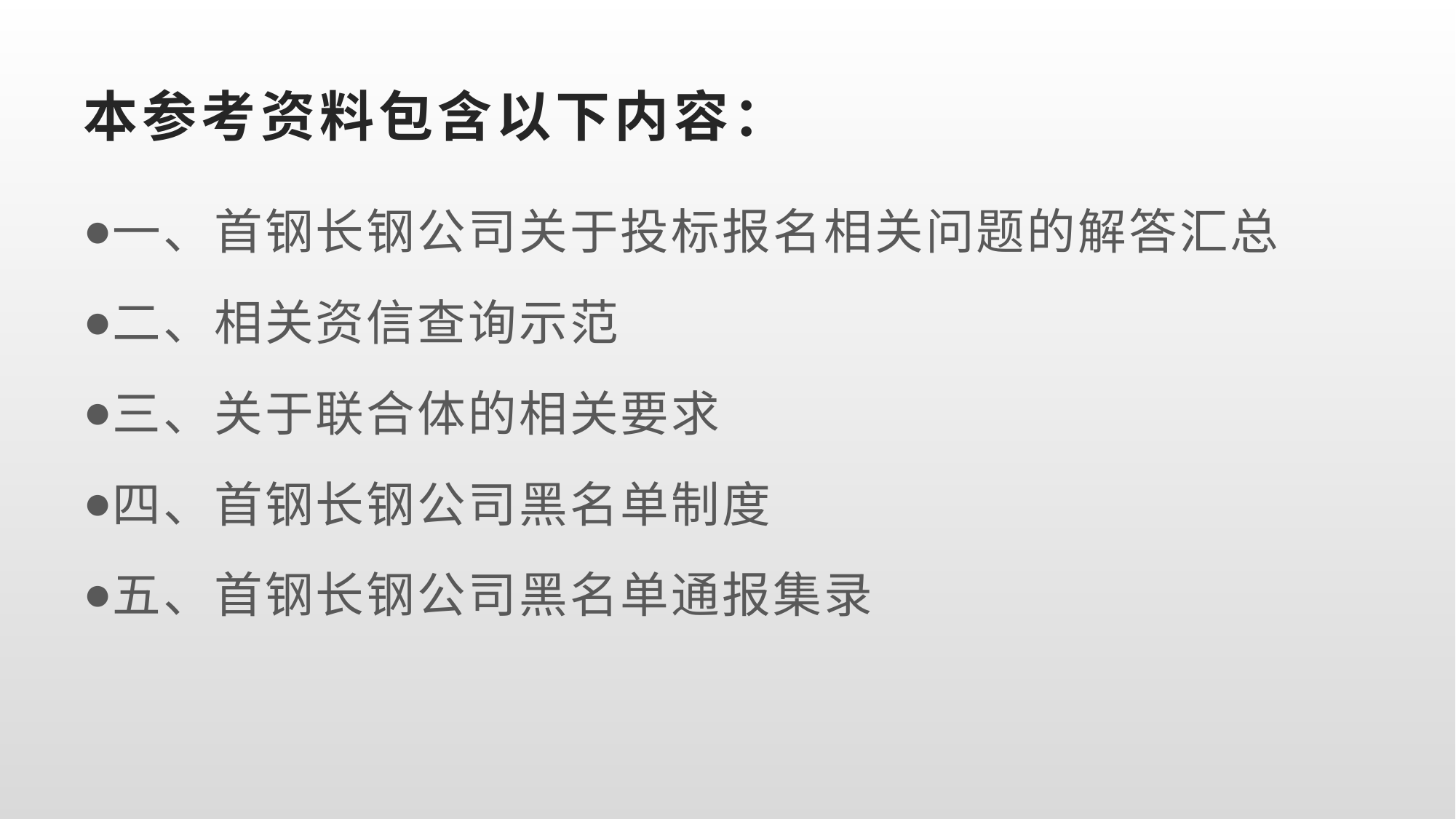

# 本参考资料包含以下内容：
一、首钢长钢公司关于投标报名相关问题的解答汇总
二、相关资信查询示范
三、关于联合体的相关要求
四、首钢长钢公司黑名单制度
五、首钢长钢公司黑名单通报集录